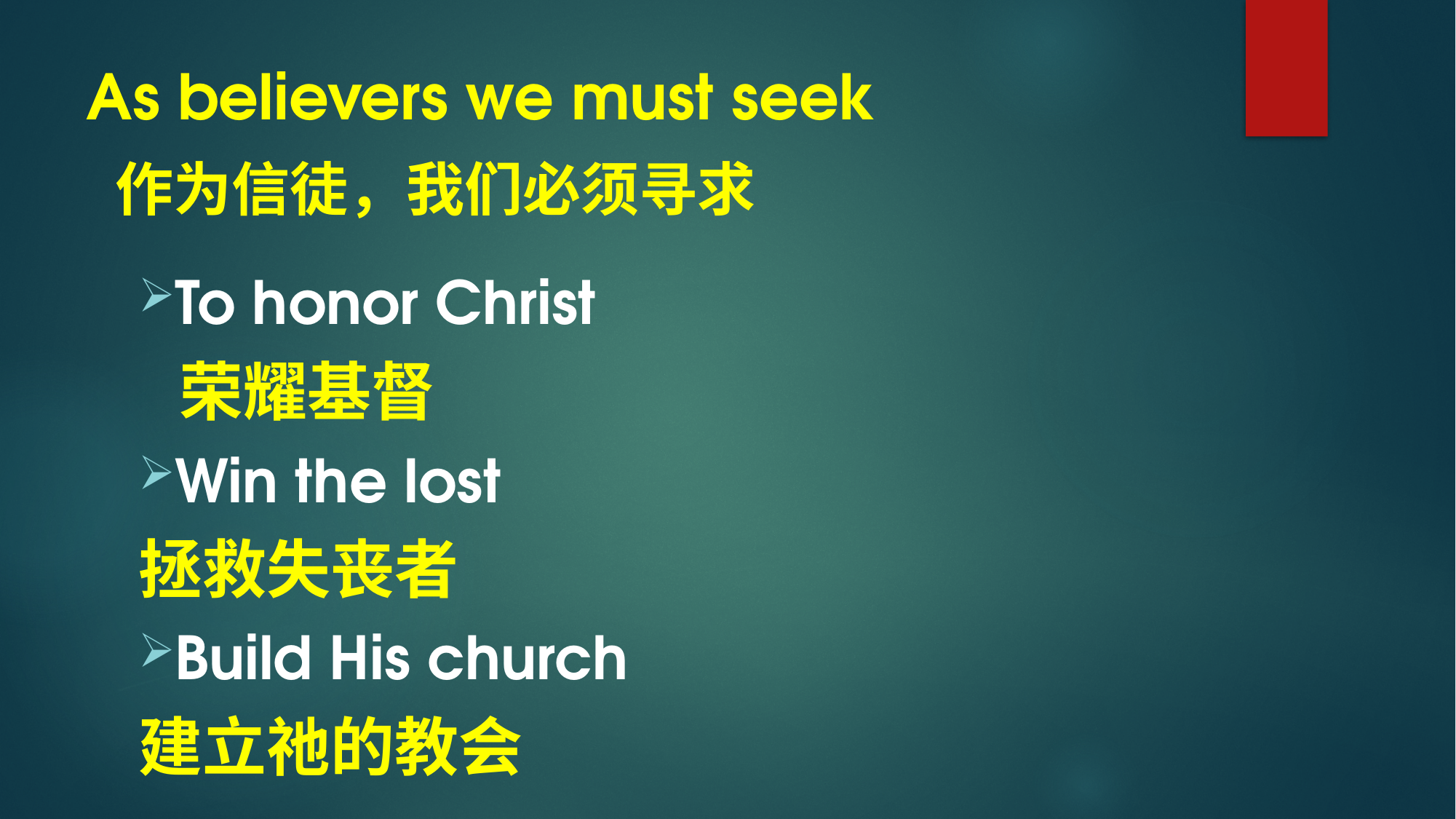

As believers we must seek
 作为信徒，我们必须寻求

To honor Christ
  荣耀基督
Win the lost
	拯救失丧者
Build His church
	建立祂的教会